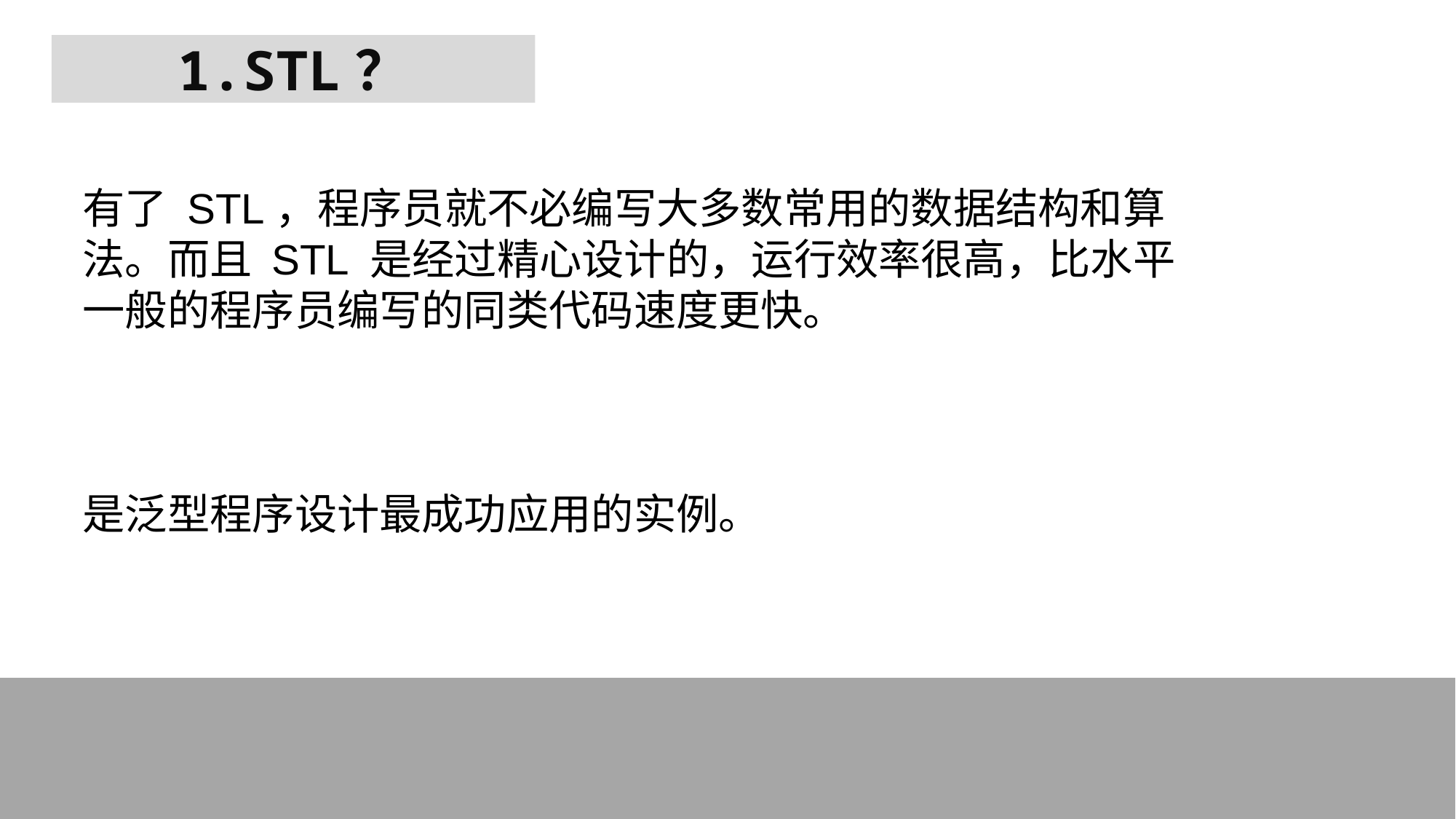

1.STL？
有了 STL，程序员就不必编写大多数常用的数据结构和算法。而且 STL 是经过精心设计的，运行效率很高，比水平一般的程序员编写的同类代码速度更快。

是泛型程序设计最成功应用的实例。

5